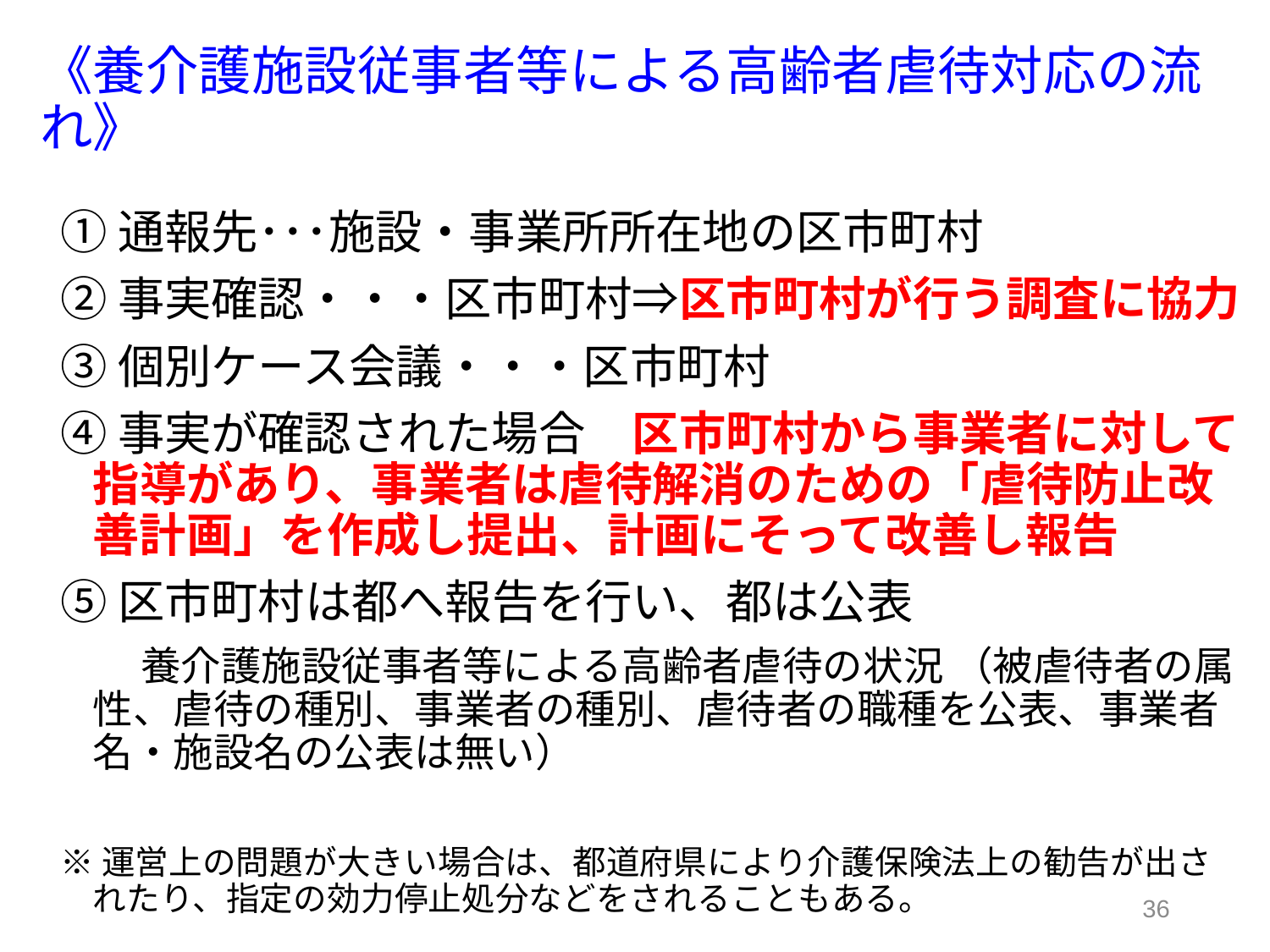

# 《養介護施設従事者等による高齢者虐待対応の流れ》
①通報先･･･施設・事業所所在地の区市町村
②事実確認・・・区市町村⇒区市町村が行う調査に協力
③個別ケース会議・・・区市町村
④事実が確認された場合　区市町村から事業者に対して指導があり、事業者は虐待解消のための「虐待防止改善計画」を作成し提出、計画にそって改善し報告
⑤区市町村は都へ報告を行い、都は公表
　　養介護施設従事者等による高齢者虐待の状況 （被虐待者の属性、虐待の種別、事業者の種別、虐待者の職種を公表、事業者名・施設名の公表は無い）

※運営上の問題が大きい場合は、都道府県により介護保険法上の勧告が出されたり、指定の効力停止処分などをされることもある。
36